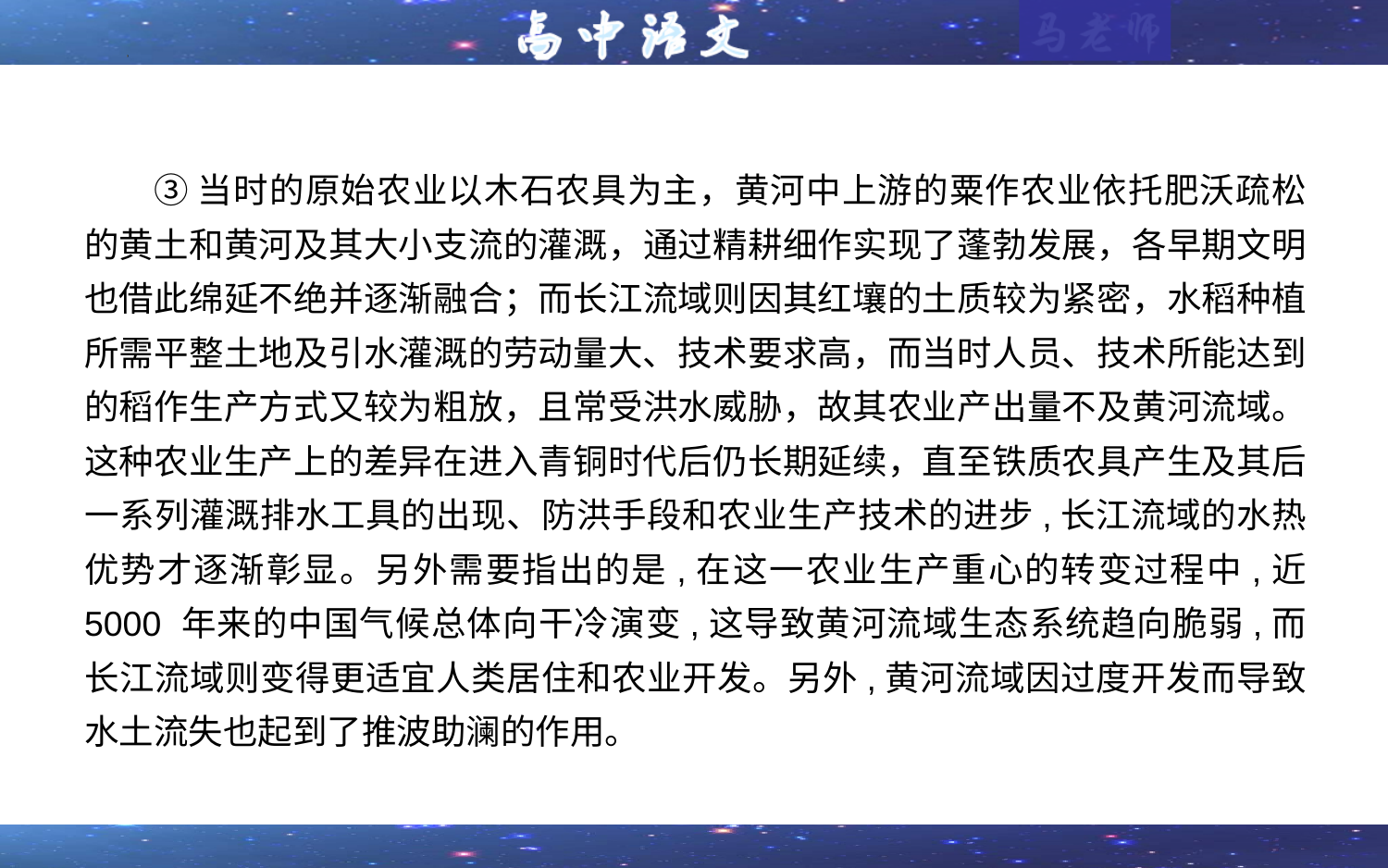

③当时的原始农业以木石农具为主，黄河中上游的粟作农业依托肥沃疏松的黄土和黄河及其大小支流的灌溉，通过精耕细作实现了蓬勃发展，各早期文明也借此绵延不绝并逐渐融合；而长江流域则因其红壤的土质较为紧密，水稻种植所需平整土地及引水灌溉的劳动量大、技术要求高，而当时人员、技术所能达到的稻作生产方式又较为粗放，且常受洪水威胁，故其农业产出量不及黄河流域。这种农业生产上的差异在进入青铜时代后仍长期延续，直至铁质农具产生及其后一系列灌溉排水工具的出现、防洪手段和农业生产技术的进步,长江流域的水热优势才逐渐彰显。另外需要指出的是,在这一农业生产重心的转变过程中,近 5000 年来的中国气候总体向干冷演变,这导致黄河流域生态系统趋向脆弱,而长江流域则变得更适宜人类居住和农业开发。另外,黄河流域因过度开发而导致水土流失也起到了推波助澜的作用。